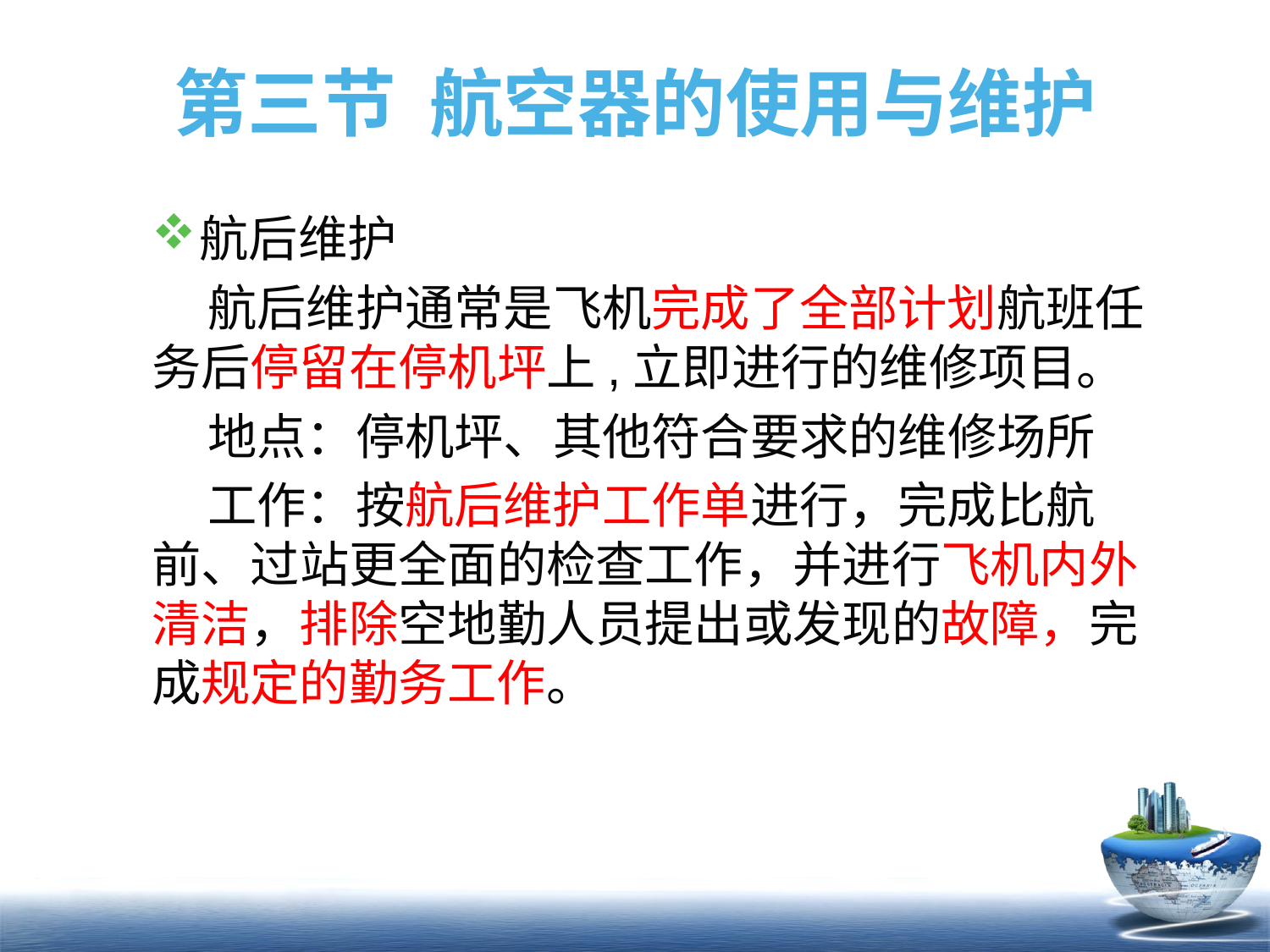

# 第三节  航空器的使用与维护
航后维护
    航后维护通常是飞机完成了全部计划航班任务后停留在停机坪上,立即进行的维修项目。
    地点：停机坪、其他符合要求的维修场所
    工作：按航后维护工作单进行，完成比航前、过站更全面的检查工作，并进行飞机内外清洁，排除空地勤人员提出或发现的故障，完成规定的勤务工作。